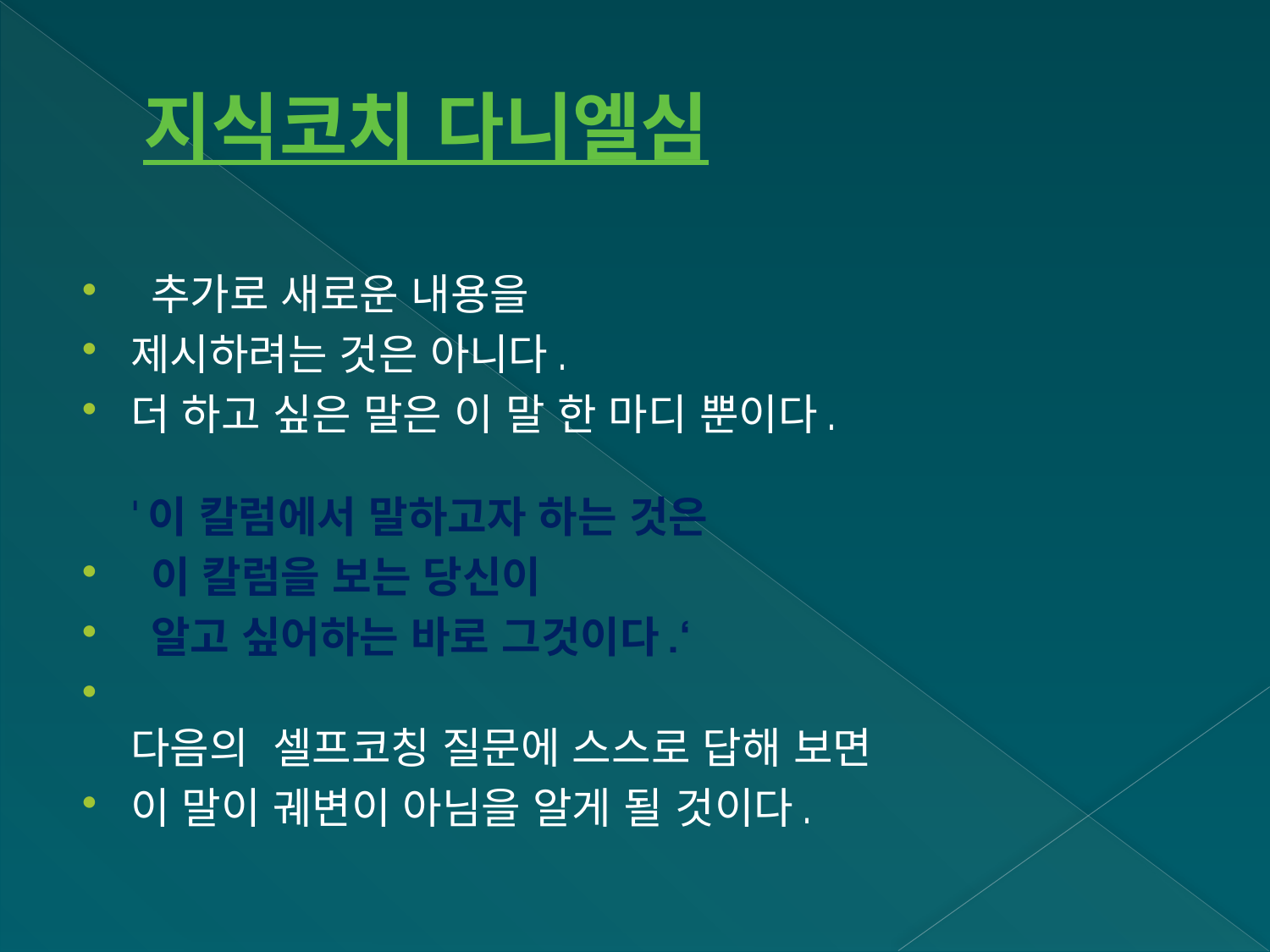

# 지식코치 다니엘심
 추가로 새로운 내용을
제시하려는 것은 아니다.
더 하고 싶은 말은 이 말 한 마디 뿐이다.
'이 칼럼에서 말하고자 하는 것은
 이 칼럼을 보는 당신이
 알고 싶어하는 바로 그것이다.‘
다음의  셀프코칭 질문에 스스로 답해 보면
이 말이 궤변이 아님을 알게 될 것이다.